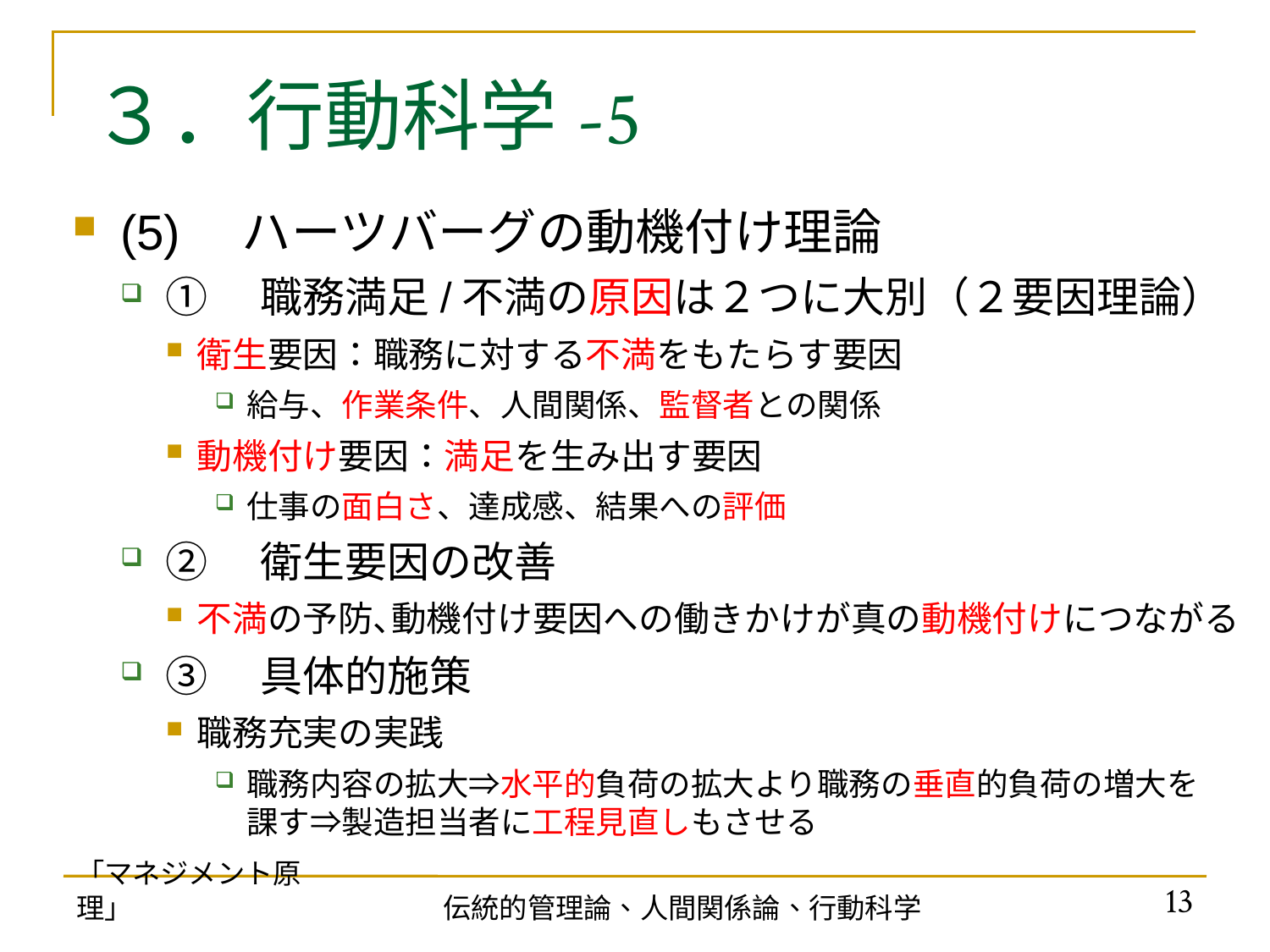

# ３．行動科学-5
(5)　ハーツバーグの動機付け理論
①　職務満足/不満の原因は２つに大別（２要因理論）
衛生要因：職務に対する不満をもたらす要因
給与、作業条件、人間関係、監督者との関係
動機付け要因：満足を生み出す要因
仕事の面白さ、達成感、結果への評価
②　衛生要因の改善
不満の予防､動機付け要因への働きかけが真の動機付けにつながる
③　具体的施策
職務充実の実践
職務内容の拡大⇒水平的負荷の拡大より職務の垂直的負荷の増大を
課す⇒製造担当者に工程見直しもさせる
「マネジメント原理」
13
伝統的管理論、人間関係論、行動科学